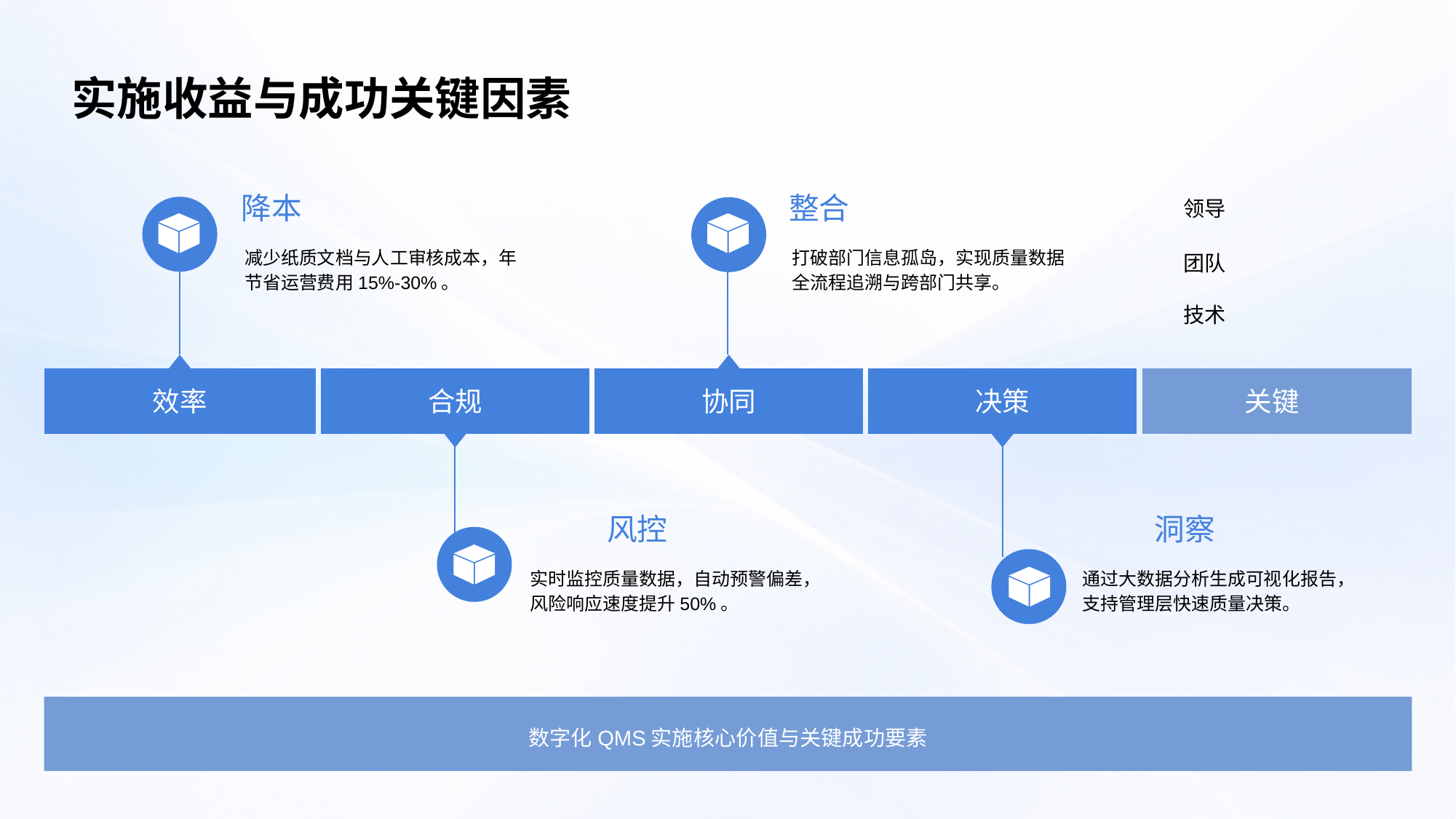

实施收益与成功关键因素
降本
整合
领导

减少纸质文档与人工审核成本，年节省运营费用15%-30%。
打破部门信息孤岛，实现质量数据全流程追溯与跨部门共享。
团队
技术

效率
合规
协同
决策
关键

风控
洞察

实时监控质量数据，自动预警偏差，风险响应速度提升50%。
通过大数据分析生成可视化报告，支持管理层快速质量决策。

数字化QMS实施核心价值与关键成功要素